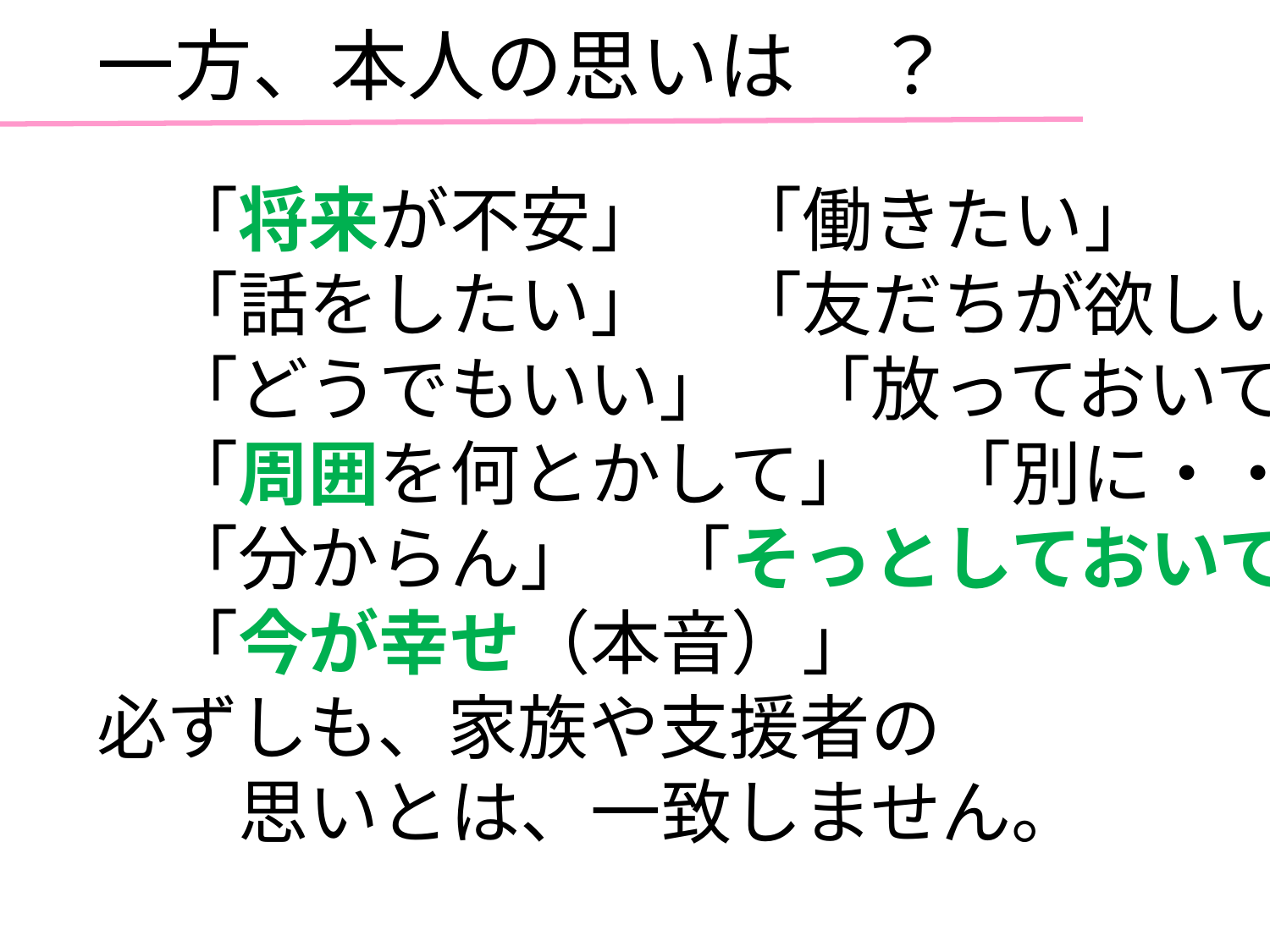

一方、本人の思いは　？
　「将来が不安」　「働きたい」
　「話をしたい」　「友だちが欲しい」
　「どうでもいい」　「放っておいて」
　「周囲を何とかして」　「別に・・」
　「分からん」　「そっとしておいて」
　「今が幸せ（本音）」
必ずしも、家族や支援者の
　　思いとは、一致しません。